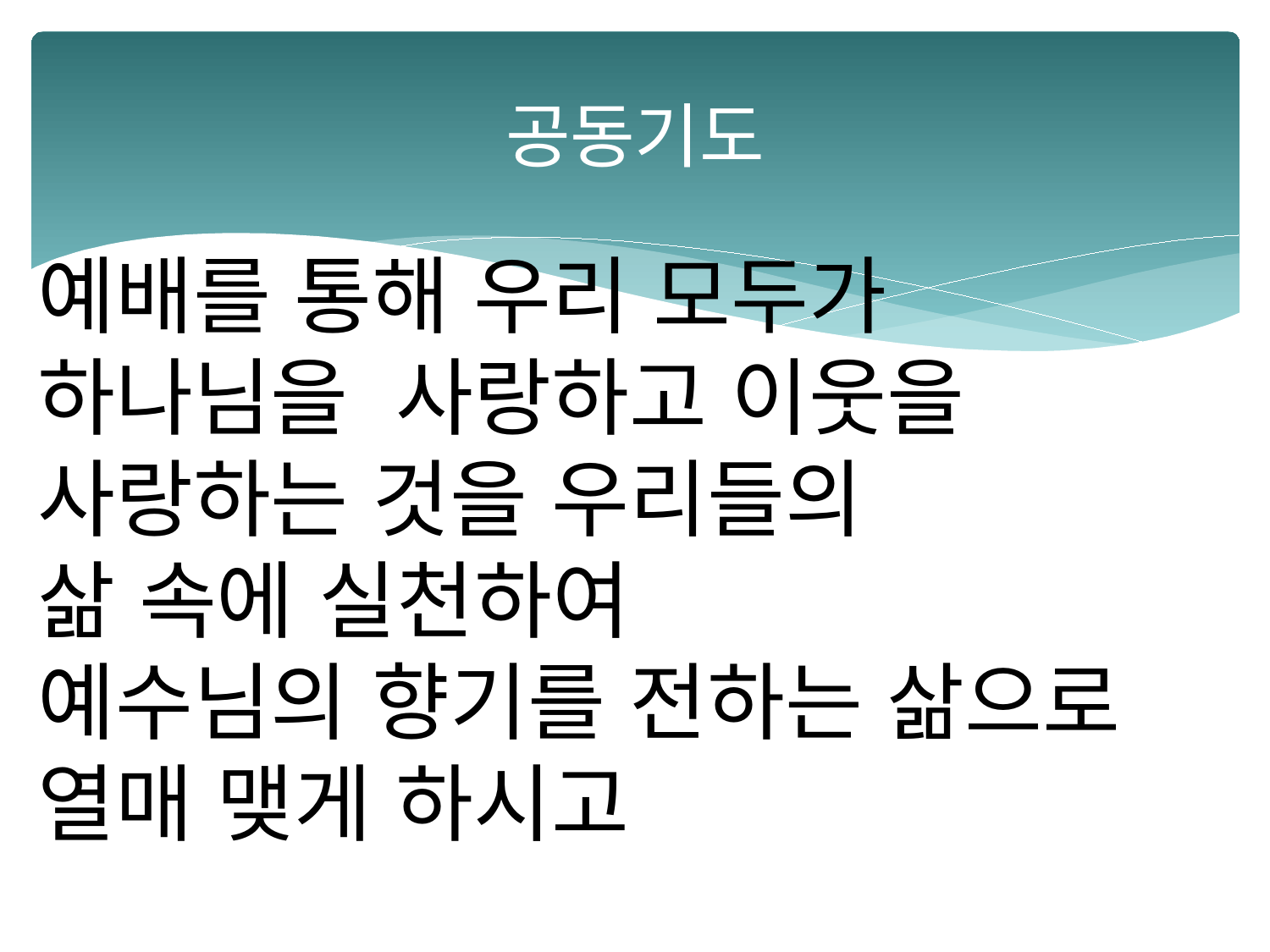

# 공동기도

예배를 통해 우리 모두가
하나님을  사랑하고 이웃을
사랑하는 것을 우리들의
삶 속에 실천하여
예수님의 향기를 전하는 삶으로
열매 맺게 하시고